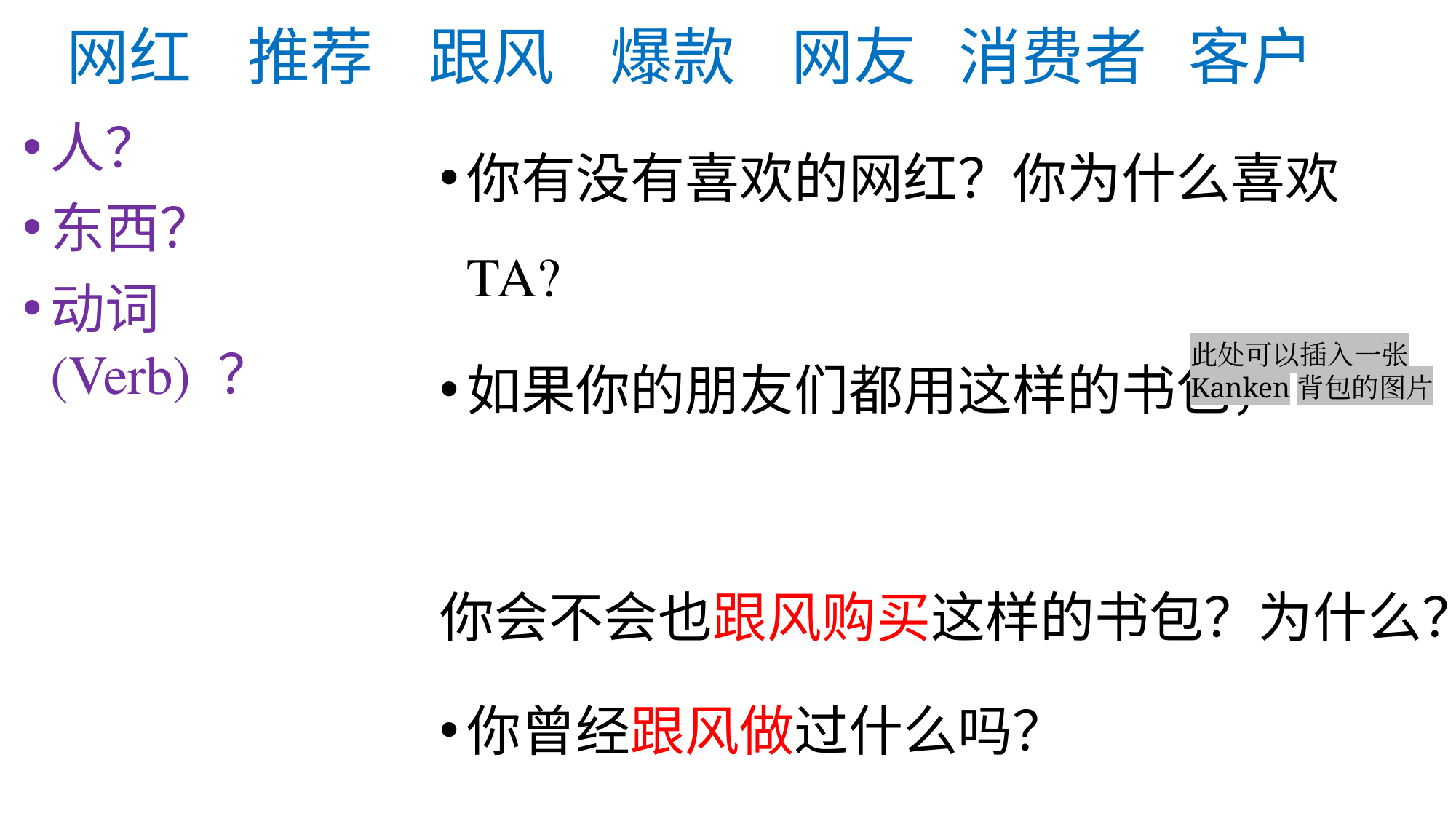

# 网红    推荐    跟风    爆款    网友   消费者   客户
你有没有喜欢的网红？你为什么喜欢TA?
如果你的朋友们都用这样的书包，

你会不会也跟风购买这样的书包？为什么？
你曾经跟风做过什么吗？

人？
东西？
动词 (Verb) ？
此处可以插入一张Kanken背包的图片